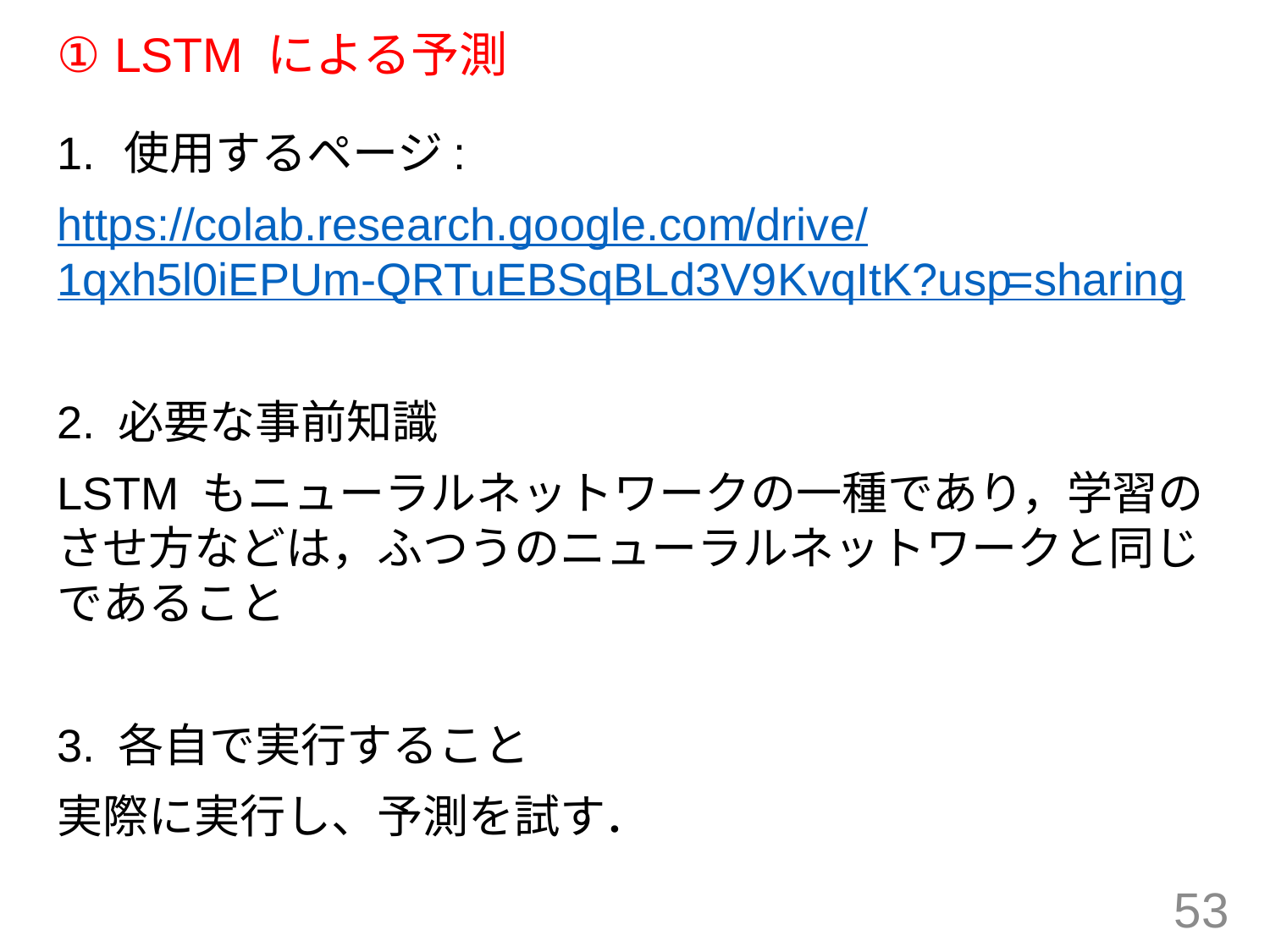

# ① LSTM による予測
使用するページ:
https://colab.research.google.com/drive/1qxh5l0iEPUm-QRTuEBSqBLd3V9KvqItK?usp=sharing

2. 必要な事前知識
LSTM もニューラルネットワークの一種であり，学習のさせ方などは，ふつうのニューラルネットワークと同じであること

3. 各自で実行すること
実際に実行し、予測を試す．

53